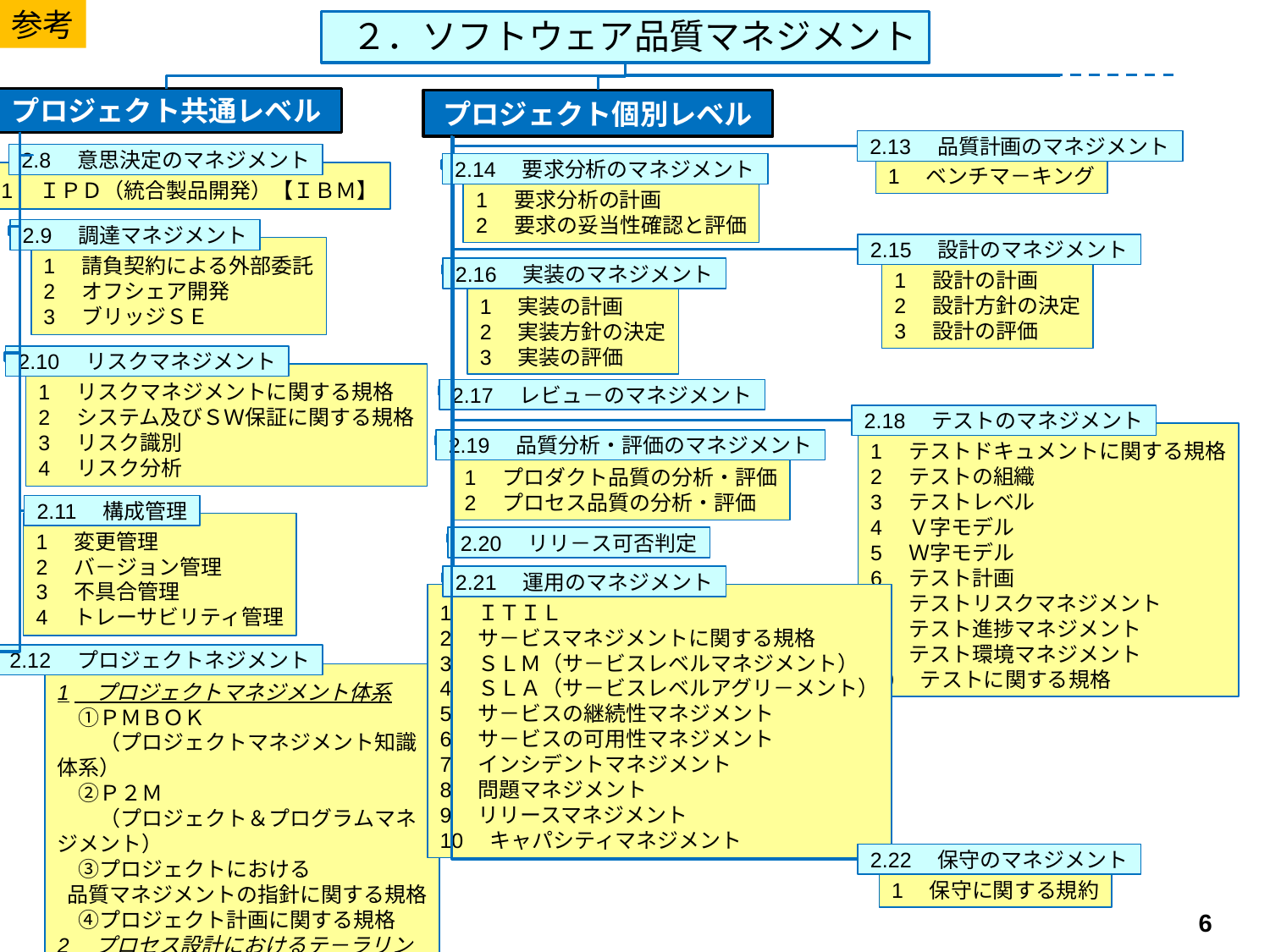

参考
２．ソフトウェア品質マネジメント
プロジェクト共通レベル

プロジェクト個別レベル

2.13　品質計画のマネジメント
2.8　意思決定のマネジメント
1　ベンチマ－キング
2.14　要求分析のマネジメント
1　ＩＰＤ（統合製品開発）【ＩＢＭ】
1　要求分析の計画
2　要求の妥当性確認と評価
2.9　調達マネジメント
2.15　設計のマネジメント
1　請負契約による外部委託
2　オフシェア開発
3　ブリッジＳＥ
1　設計の計画
2　設計方針の決定
3　設計の評価
2.16　実装のマネジメント
1　実装の計画
2　実装方針の決定
3　実装の評価
2.10　リスクマネジメント
1　リスクマネジメントに関する規格
2　システム及びＳＷ保証に関する規格
3　リスク識別
4　リスク分析
2.17　レビュ－のマネジメント
2.18　テストのマネジメント
1　テストドキュメントに関する規格
2　テストの組織
3　テストレベル
4　Ｖ字モデル
5　Ｗ字モデル
6　テスト計画
7　テストリスクマネジメント
8　テスト進捗マネジメント
9　テスト環境マネジメント
10　テストに関する規格
2.19　品質分析・評価のマネジメント
1　プロダクト品質の分析・評価
2　プロセス品質の分析・評価
2.11　構成管理
1　変更管理
2　バ－ジョン管理
3　不具合管理
4　トレーサビリティ管理
2.20　リリ－ス可否判定
2.21　運用のマネジメント
1　ＩＴＩＬ
2　サ－ビスマネジメントに関する規格
3　ＳＬＭ（サ－ビスレベルマネジメント）
4　ＳＬＡ（サ－ビスレベルアグリ－メント）
5　サ－ビスの継続性マネジメント
6　サ－ビスの可用性マネジメント
7　インシデントマネジメント
8　問題マネジメント
9　リリースマネジメント
10　キャパシティマネジメント
2.12　プロジェクトネジメント
1　プロジェクトマネジメント体系
　①ＰＭＢＯＫ
　　（プロジェクトマネジメント知識体系）
　②Ｐ２Ｍ
　　（プロジェクト＆プログラムマネジメント）
　③プロジェクトにおける
品質マネジメントの指針に関する規格
　④プロジェクト計画に関する規格
2　プロセス設計におけるテ－ラリング
2.22　保守のマネジメント
1　保守に関する規約
6